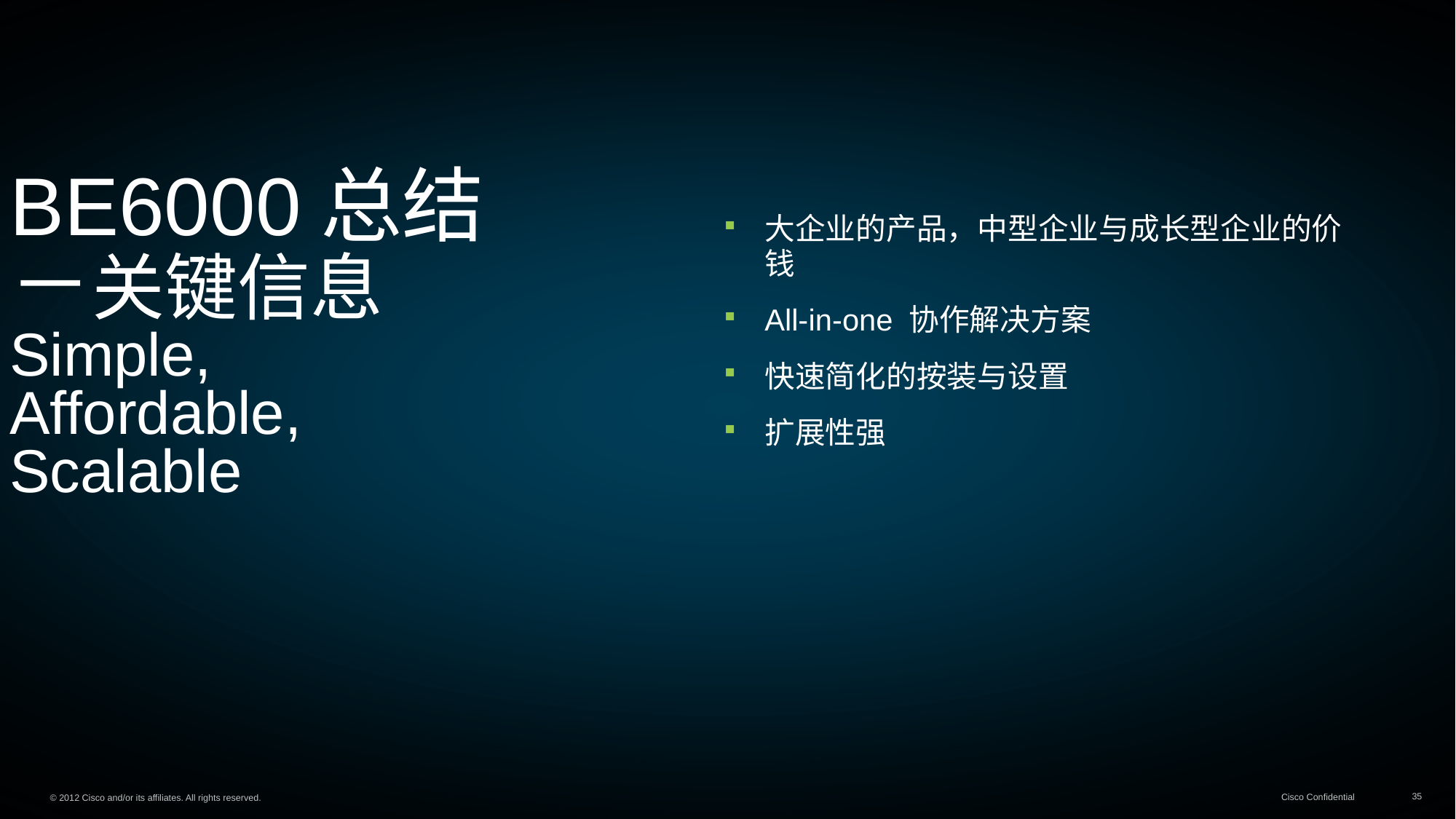

# BE6000总结 －关键信息 Simple, Affordable, Scalable
大企业的产品，中型企业与成长型企业的价钱
All-in-one 协作解决方案
快速简化的按装与设置
扩展性强